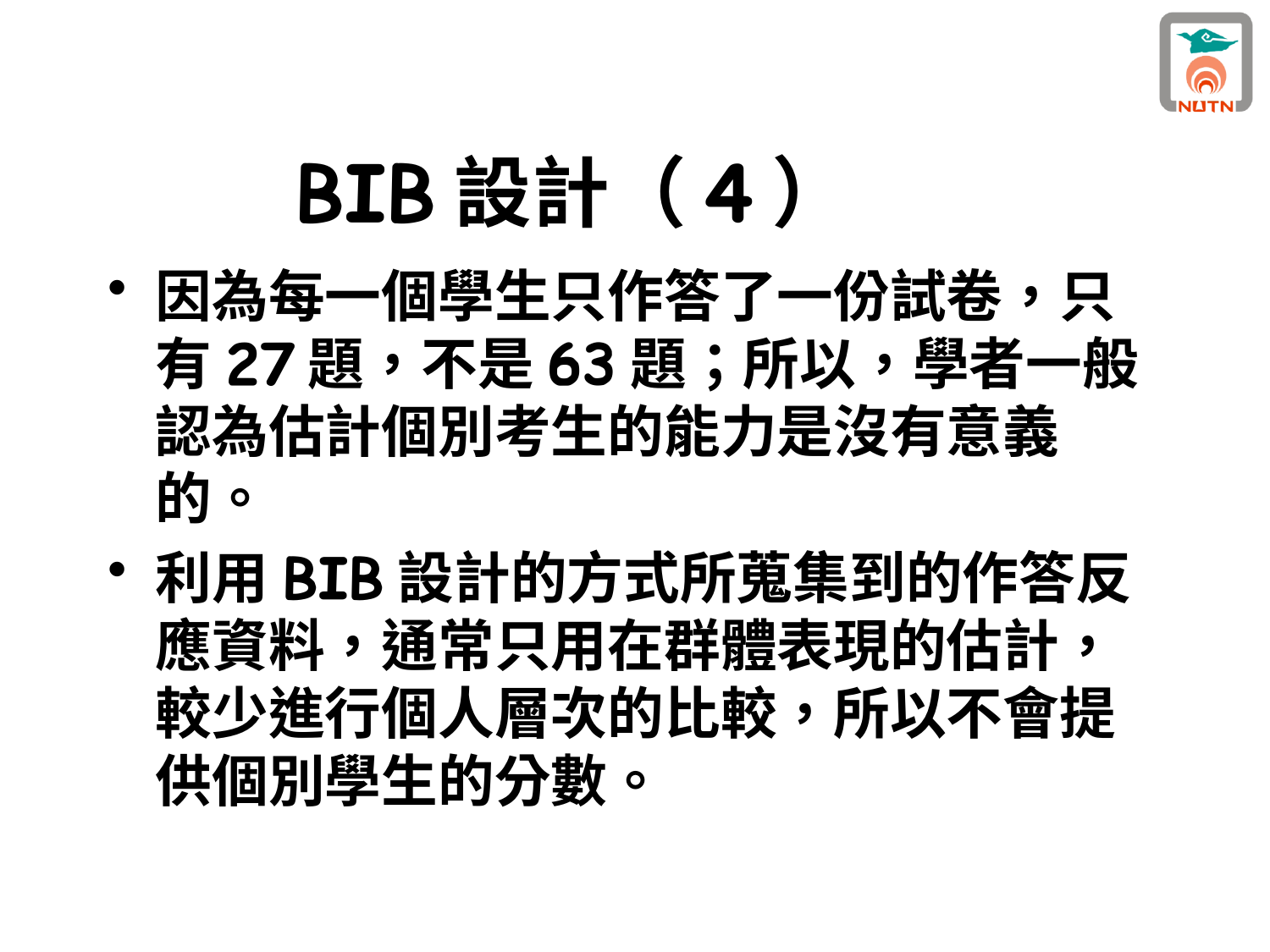

# BIB設計（4）
因為每一個學生只作答了一份試卷，只有27題，不是63題；所以，學者一般認為估計個別考生的能力是沒有意義的。
利用BIB設計的方式所蒐集到的作答反應資料，通常只用在群體表現的估計，較少進行個人層次的比較，所以不會提供個別學生的分數。